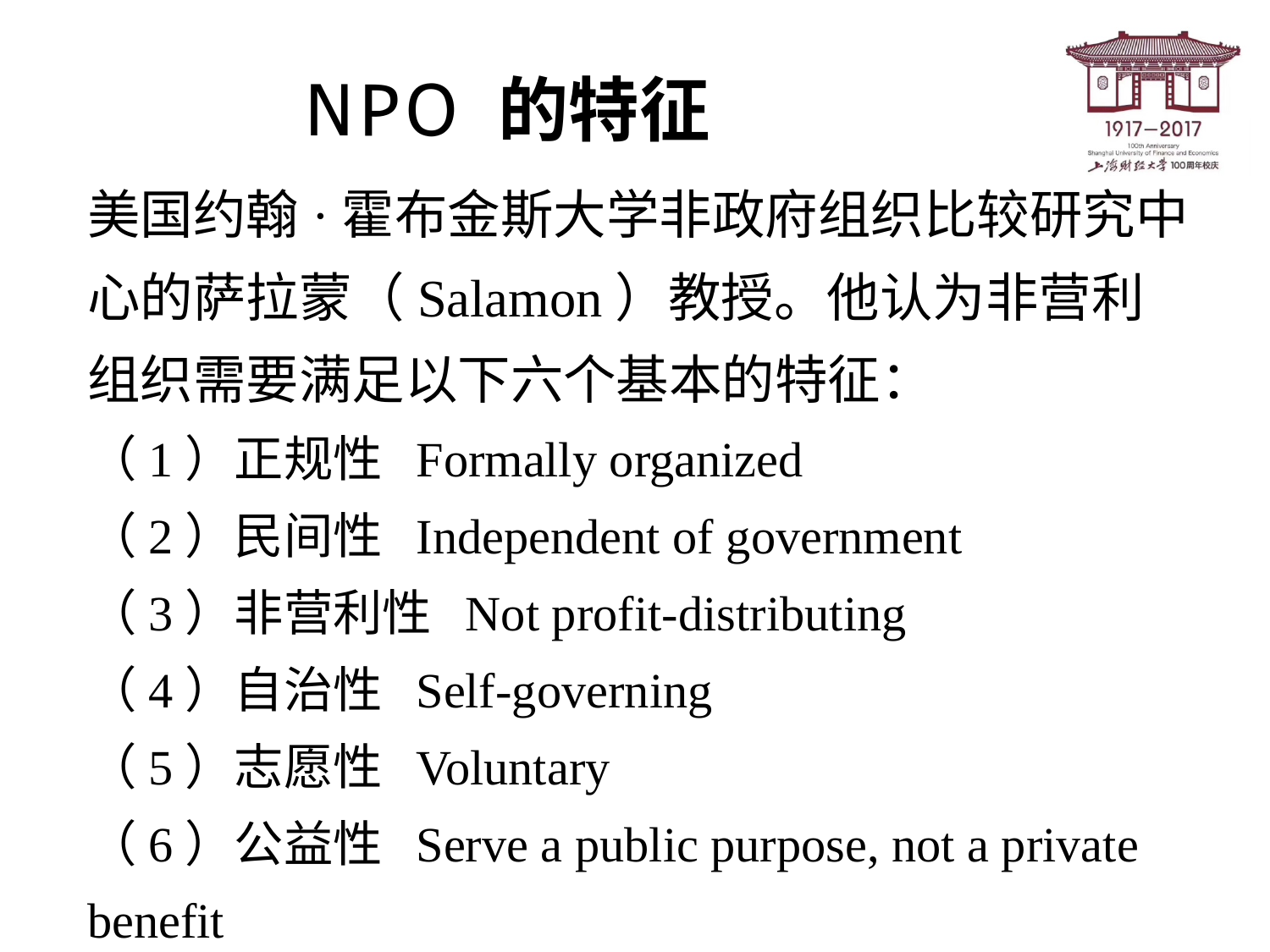

NPO 的特征
美国约翰·霍布金斯大学非政府组织比较研究中心的萨拉蒙（Salamon）教授。他认为非营利组织需要满足以下六个基本的特征：
（1）正规性  Formally organized
（2）民间性  Independent of government
（3）非营利性  Not profit-distributing
（4）自治性  Self-governing
（5）志愿性  Voluntary
（6）公益性  Serve a public purpose, not a private benefit